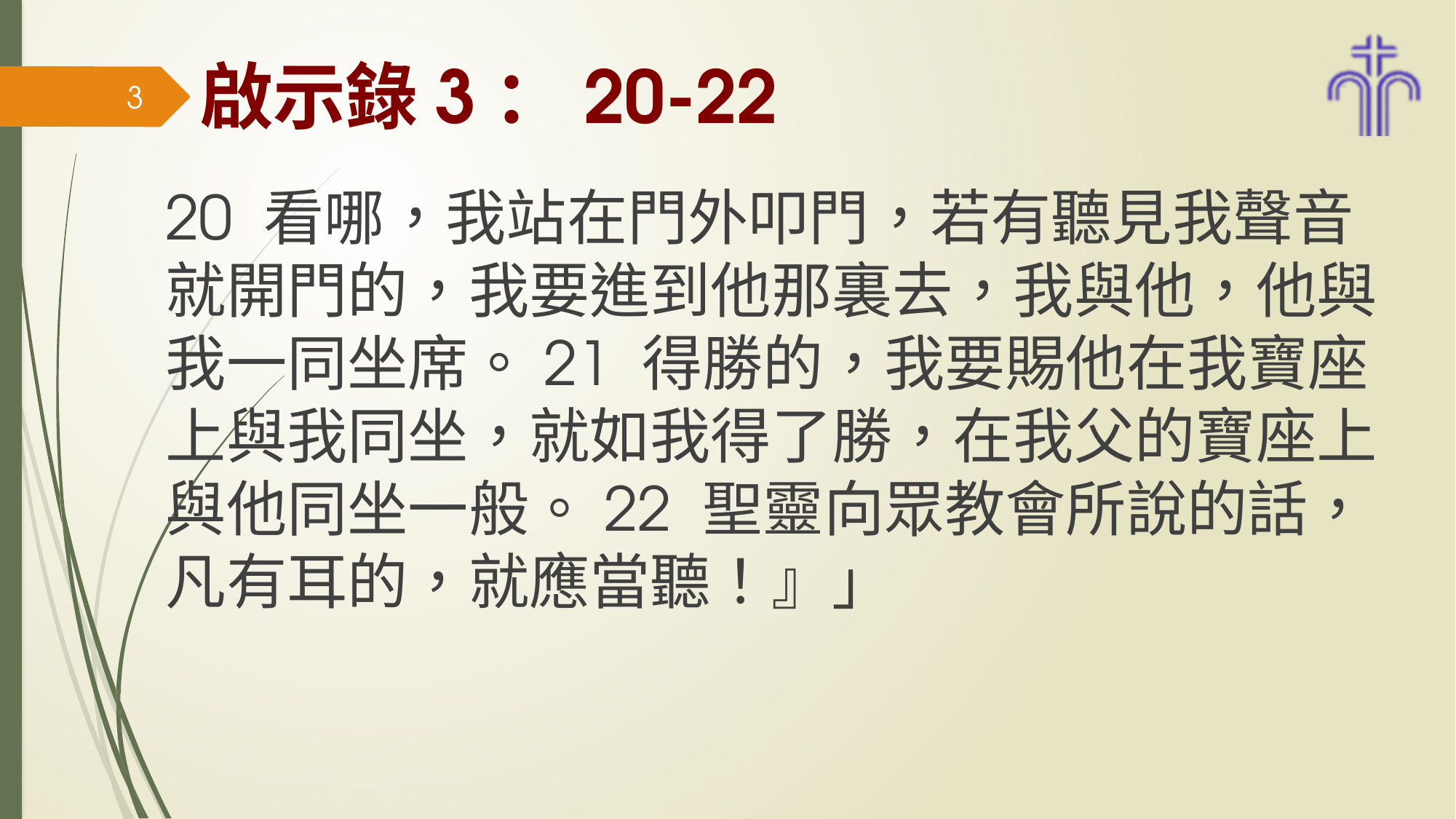

# 啟示錄3：20-22
3
20 看哪，我站在門外叩門，若有聽見我聲音就開門的，我要進到他那裏去，我與他，他與我一同坐席。21 得勝的，我要賜他在我寶座上與我同坐，就如我得了勝，在我父的寶座上與他同坐一般。22 聖靈向眾教會所說的話，凡有耳的，就應當聽！』」